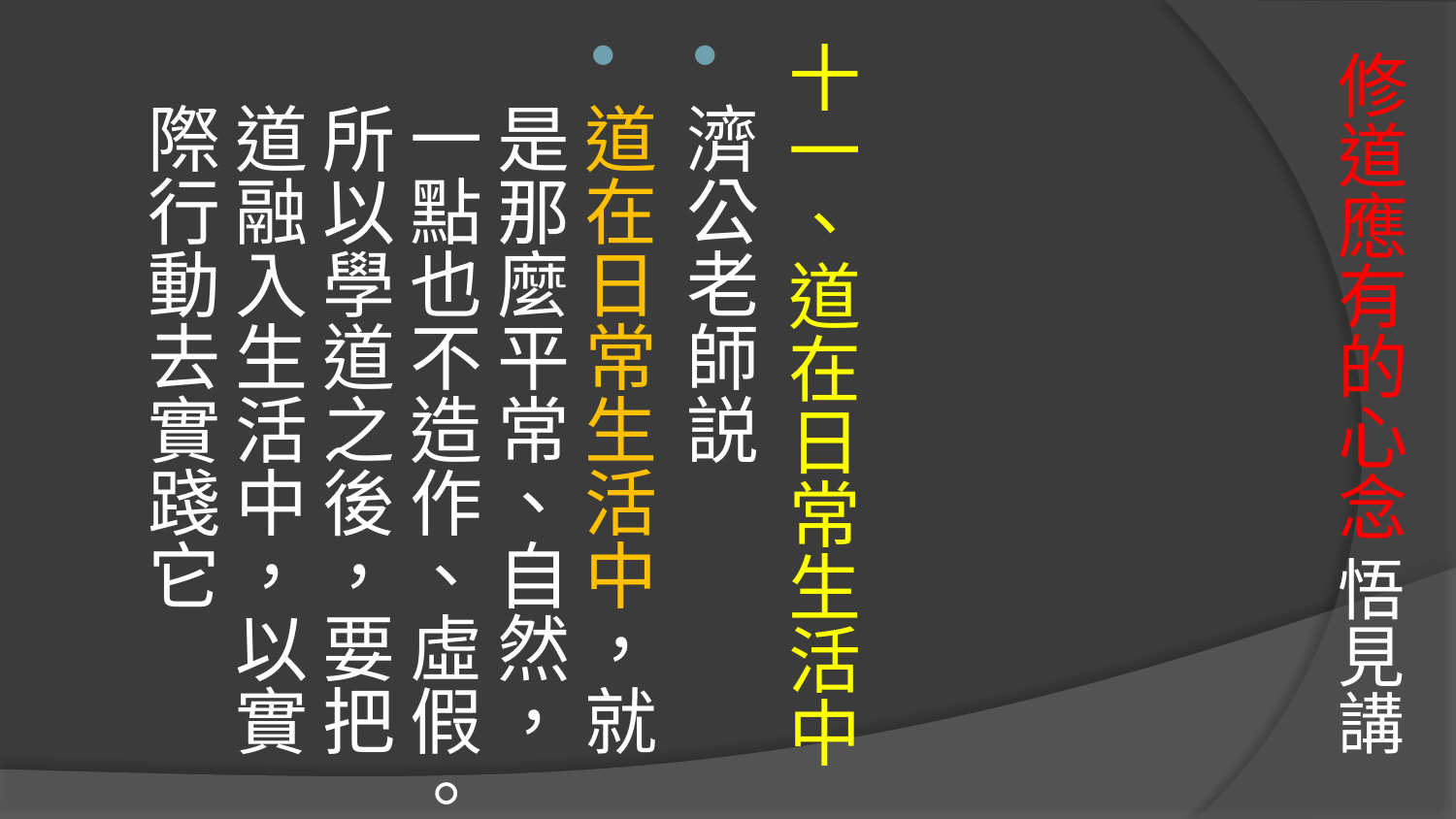

# 修道應有的心念 悟見講
十一、道在日常生活中
濟公老師説
道在日常生活中，就是那麼平常、自然，一點也不造作、虛假。所以學道之後，要把道融入生活中，以實際行動去實踐它